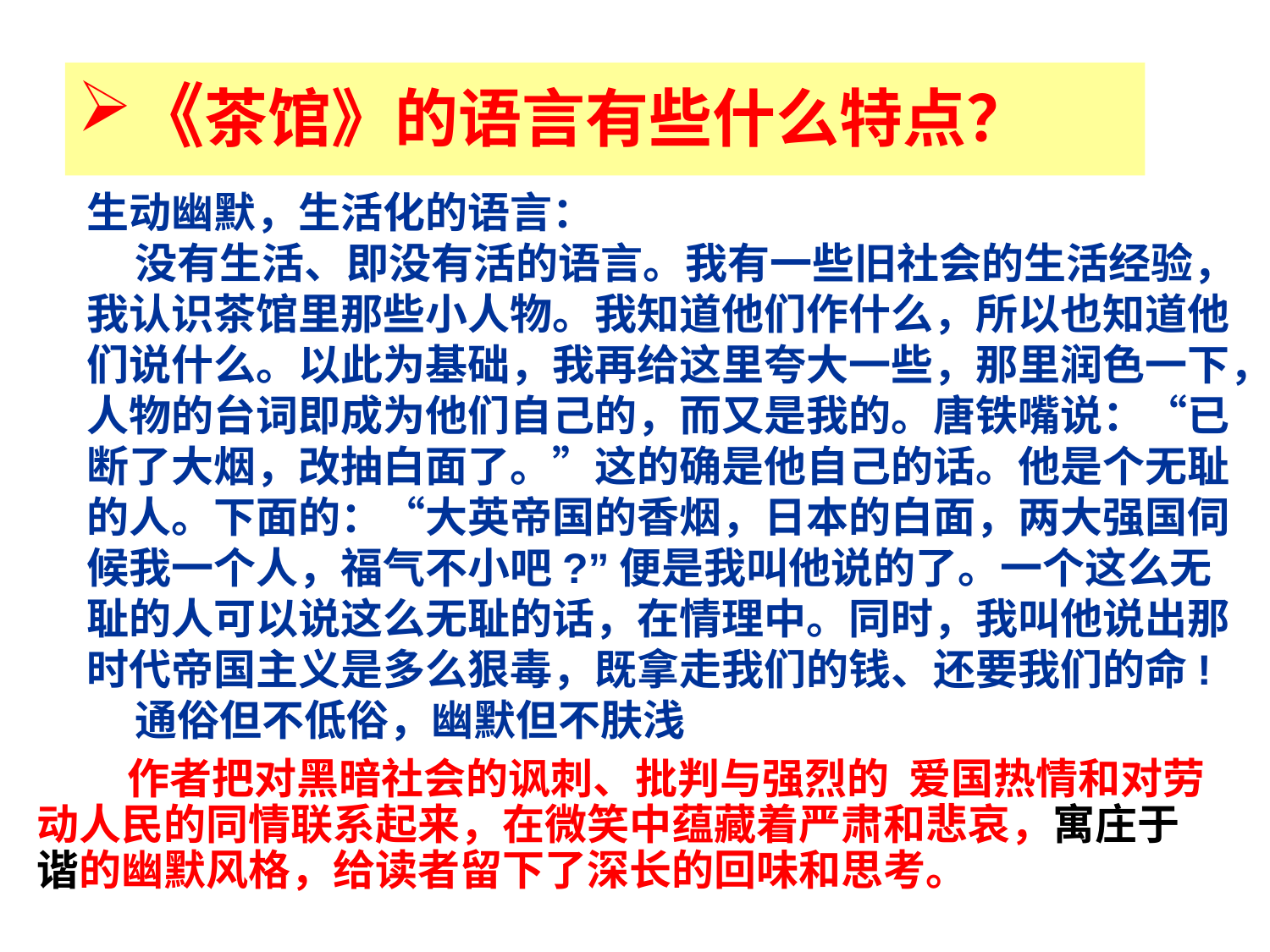

# 《茶馆》的语言有些什么特点？
生动幽默，生活化的语言：
    没有生活、即没有活的语言。我有一些旧社会的生活经验，我认识茶馆里那些小人物。我知道他们作什么，所以也知道他们说什么。以此为基础，我再给这里夸大一些，那里润色一下，人物的台词即成为他们自己的，而又是我的。唐铁嘴说：“已断了大烟，改抽白面了。”这的确是他自己的话。他是个无耻的人。下面的：“大英帝国的香烟，日本的白面，两大强国伺候我一个人，福气不小吧?”便是我叫他说的了。一个这么无耻的人可以说这么无耻的话，在情理中。同时，我叫他说出那时代帝国主义是多么狠毒，既拿走我们的钱、还要我们的命!
    通俗但不低俗，幽默但不肤浅
           作者把对黑暗社会的讽刺、批判与强烈的  爱国热情和对劳动人民的同情联系起来，在微笑中蕴藏着严肃和悲哀，寓庄于谐的幽默风格，给读者留下了深长的回味和思考。